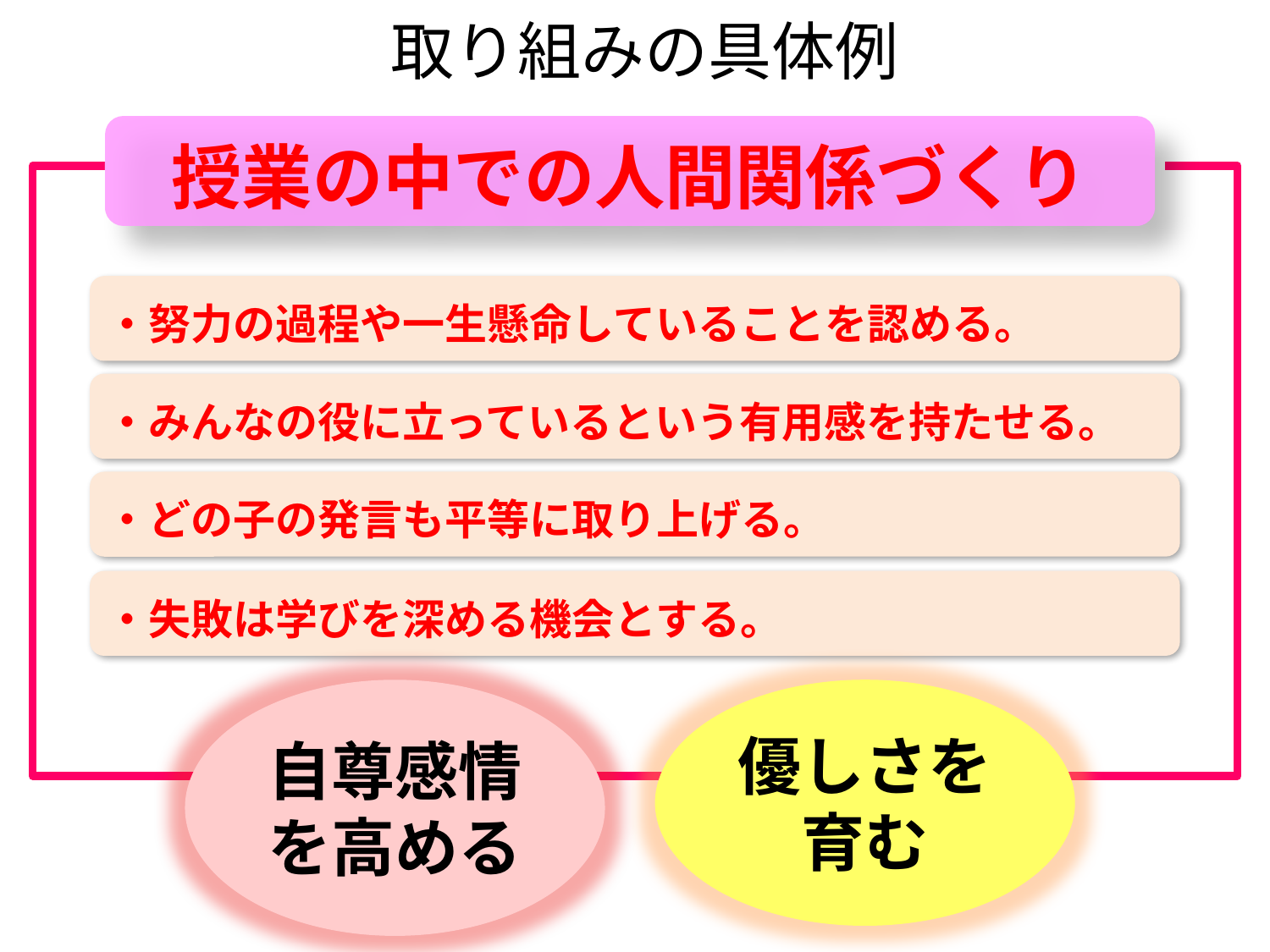

取り組みの具体例
授業の中での人間関係づくり

・努力の過程や一生懸命していることを認める。
・みんなの役に立っているという有用感を持たせる。
・どの子の発言も平等に取り上げる。
・失敗は学びを深める機会とする。
自尊感情を高める
優しさを育む